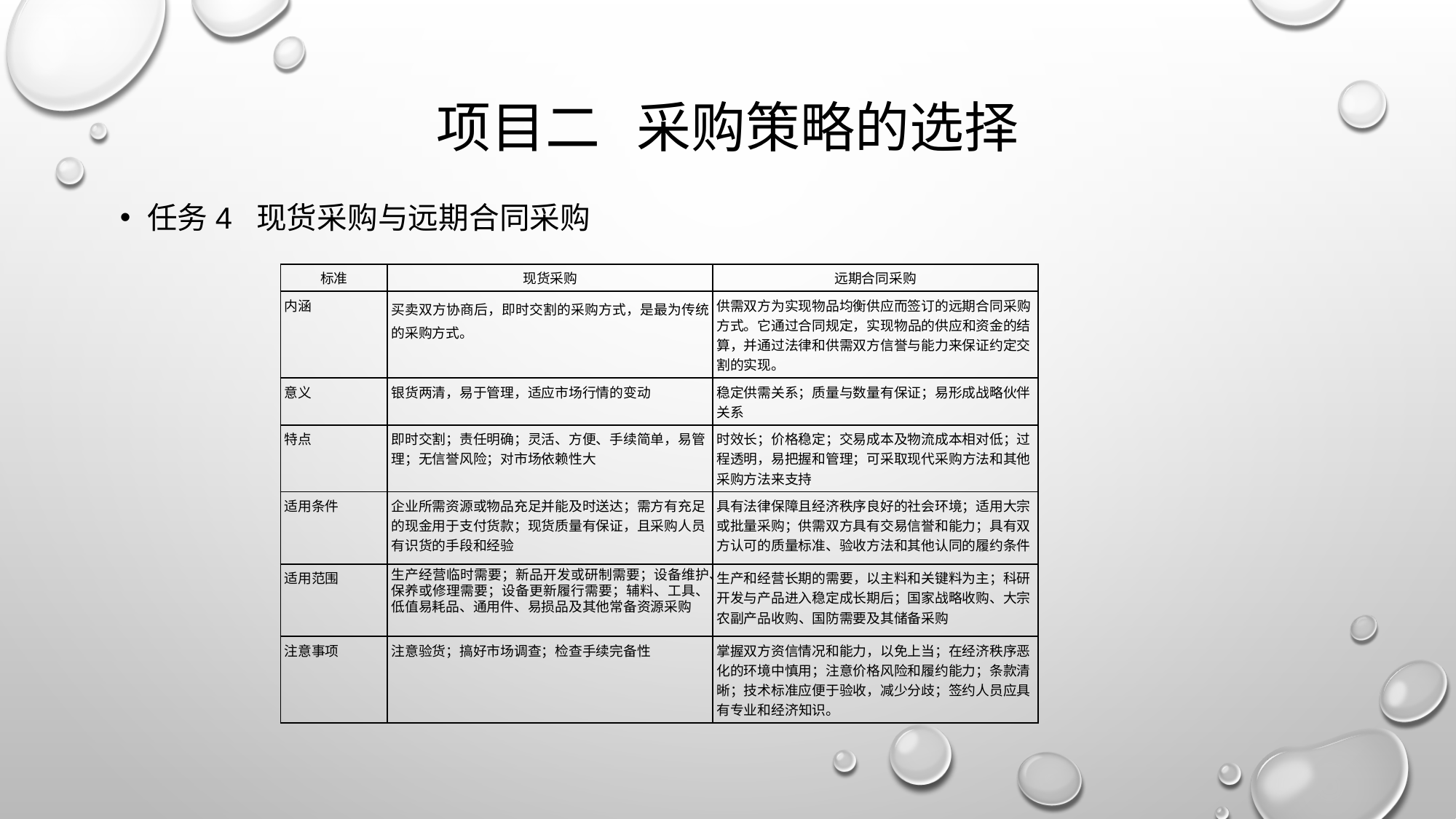

# 项目二   采购策略的选择
任务4  现货采购与远期合同采购

| 标准 | 现货采购 | 远期合同采购 |
| --- | --- | --- |
| 内涵 | 买卖双方协商后，即时交割的采购方式，是最为传统的采购方式。 | 供需双方为实现物品均衡供应而签订的远期合同采购方式。它通过合同规定，实现物品的供应和资金的结算，并通过法律和供需双方信誉与能力来保证约定交割的实现。 |
| 意义 | 银货两清，易于管理，适应市场行情的变动 | 稳定供需关系；质量与数量有保证；易形成战略伙伴关系 |
| 特点 | 即时交割；责任明确；灵活、方便、手续简单，易管理；无信誉风险；对市场依赖性大 | 时效长；价格稳定；交易成本及物流成本相对低；过程透明，易把握和管理；可采取现代采购方法和其他采购方法来支持 |
| 适用条件 | 企业所需资源或物品充足并能及时送达；需方有充足的现金用于支付货款；现货质量有保证，且采购人员有识货的手段和经验 | 具有法律保障且经济秩序良好的社会环境；适用大宗或批量采购；供需双方具有交易信誉和能力；具有双方认可的质量标准、验收方法和其他认同的履约条件 |
| 适用范围 | 生产经营临时需要；新品开发或研制需要；设备维护、保养或修理需要；设备更新履行需要；辅料、工具、低值易耗品、通用件、易损品及其他常备资源采购 | 生产和经营长期的需要，以主料和关键料为主；科研开发与产品进入稳定成长期后；国家战略收购、大宗农副产品收购、国防需要及其储备采购 |
| 注意事项 | 注意验货；搞好市场调查；检查手续完备性 | 掌握双方资信情况和能力，以免上当；在经济秩序恶化的环境中慎用；注意价格风险和履约能力；条款清晰；技术标准应便于验收，减少分歧；签约人员应具有专业和经济知识。 |